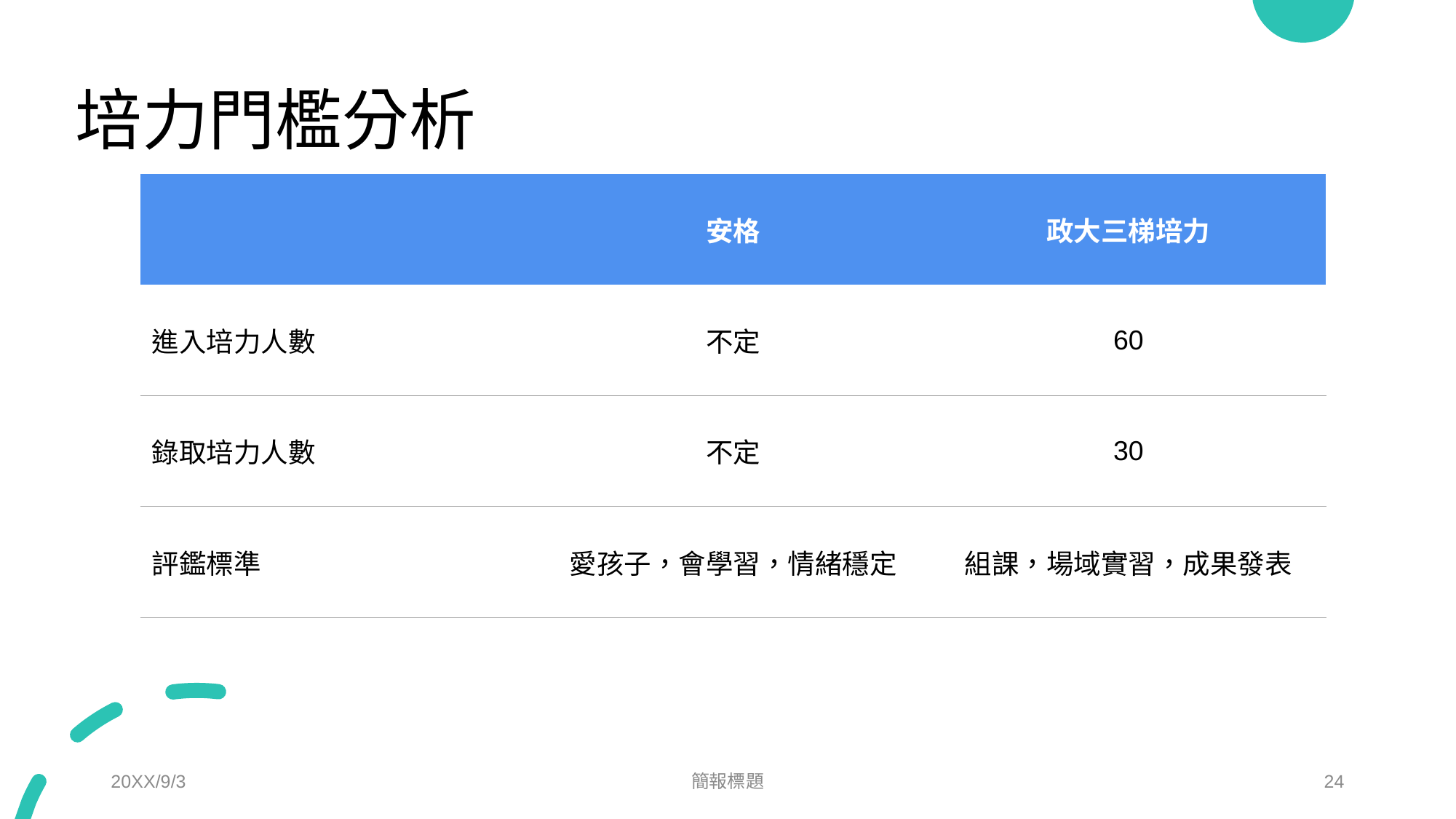

# 培力門檻分析
|  | 安格 | 政大三梯培力 |
| --- | --- | --- |
| 進入培力人數 | 不定 | 60 |
| 錄取培力人數 | 不定 | 30 |
| 評鑑標準 | 愛孩子，會學習，情緒穩定 | 組課，場域實習，成果發表 |
20XX/9/3
簡報標題
24